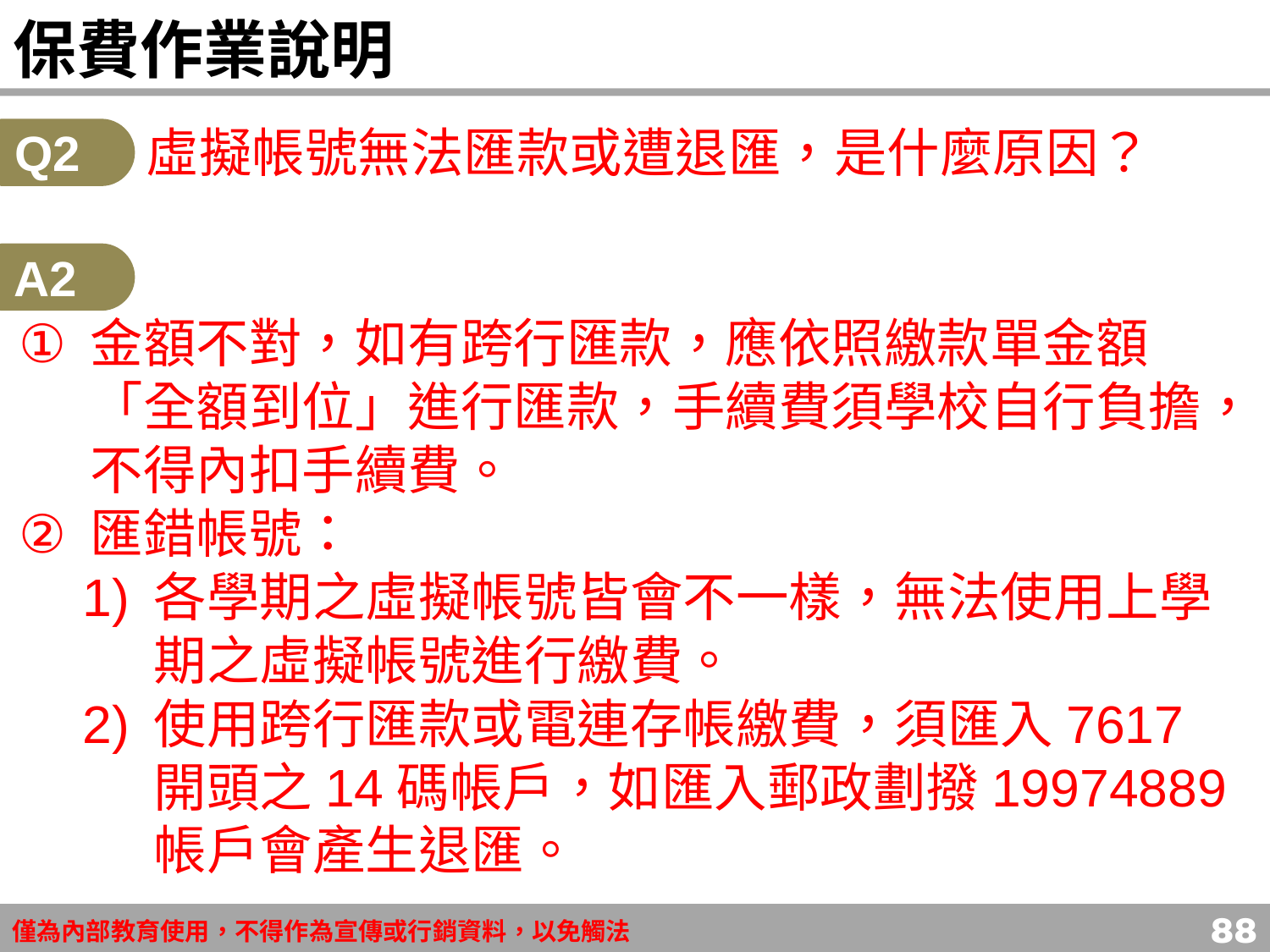

# 保費作業說明
Q10:虛擬帳號無法匯款或遭退匯，是什麼原因？

A10:
金額不對，如有跨行匯款，應依照繳款單金額「全額到位」進行匯款，手續費須學校自行負擔，不得內扣手續費。
匯錯帳號：
各學期之虛擬帳號皆會不一樣，無法使用上學期之虛擬帳號進行繳費。
使用跨行匯款或電連存帳繳費，須匯入7617 開頭之14碼帳戶，如匯入郵政劃撥19974889帳戶會產生退匯。
Q2

A2

88